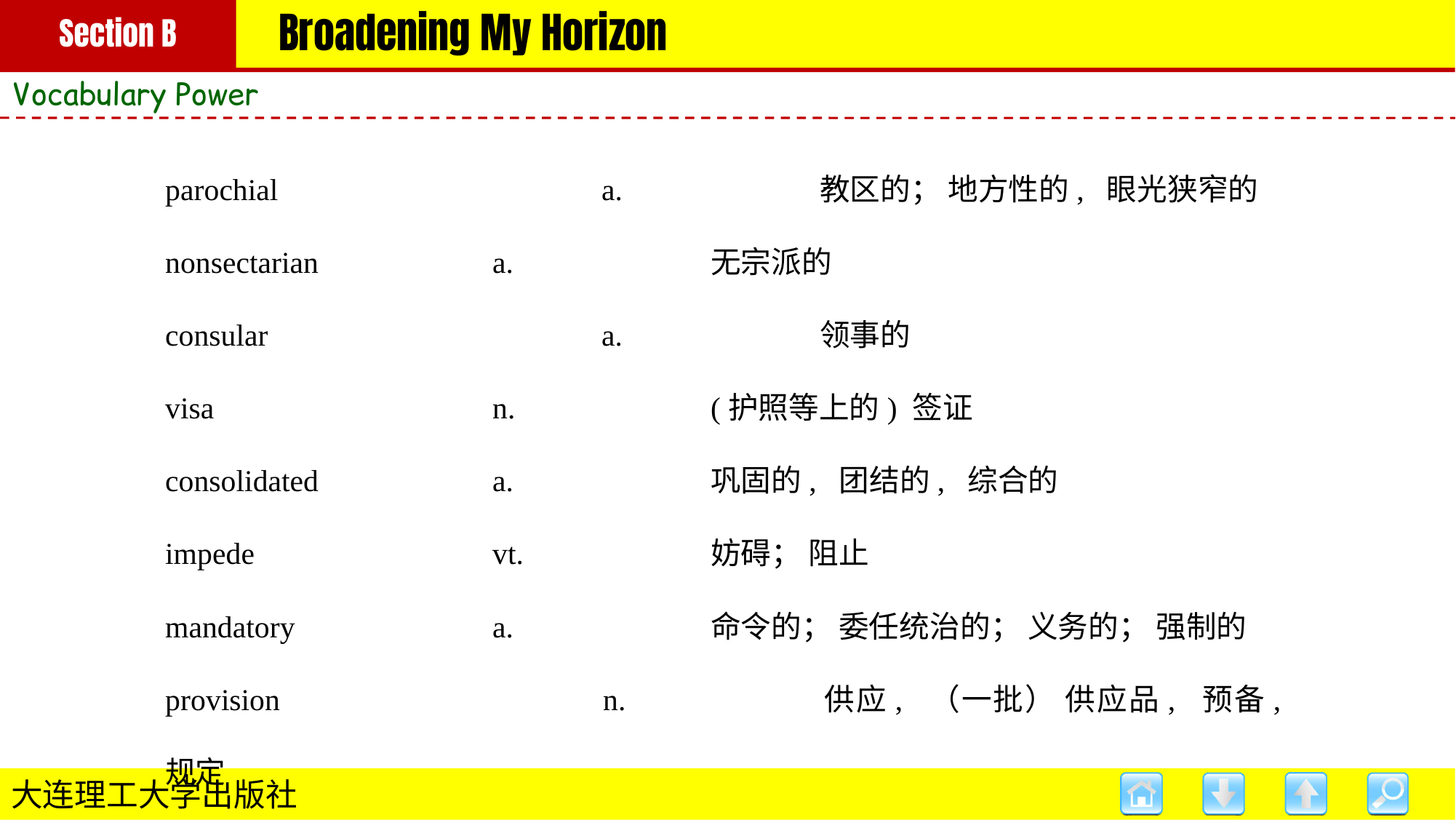

Section B
# Broadening My Horizon
Vocabulary Power
parochial 			a. 		教区的； 地方性的,  眼光狭窄的
nonsectarian 		a. 		无宗派的
consular 			a. 		领事的
visa 			n. 		(护照等上的) 签证
consolidated 		a. 		巩固的,  团结的,  综合的
impede 			vt. 		妨碍； 阻止
mandatory 		a. 		命令的； 委任统治的； 义务的； 强制的
provision 			n. 		供应,  （一批） 供应品,  预备,  规定